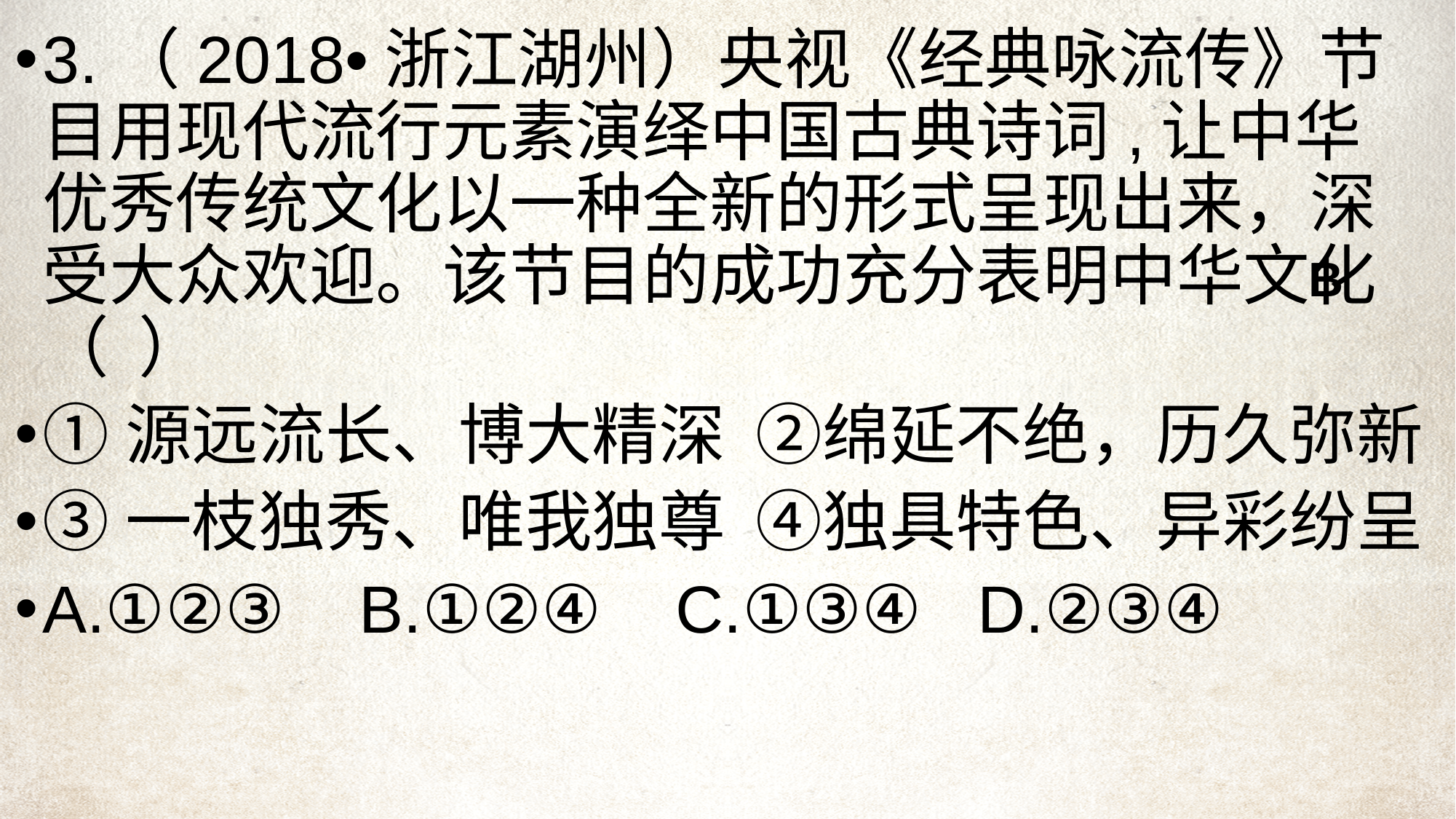

3.（2018•浙江湖州）央视《经典咏流传》节目用现代流行元素演绎中国古典诗词,让中华优秀传统文化以一种全新的形式呈现出来，深受大众欢迎。该节目的成功充分表明中华文化（  ）
①源远流长、博大精深  ②绵延不绝，历久弥新
③一枝独秀、唯我独尊  ④独具特色、异彩纷呈
A.①②③    B.①②④    C.①③④   D.②③④
B